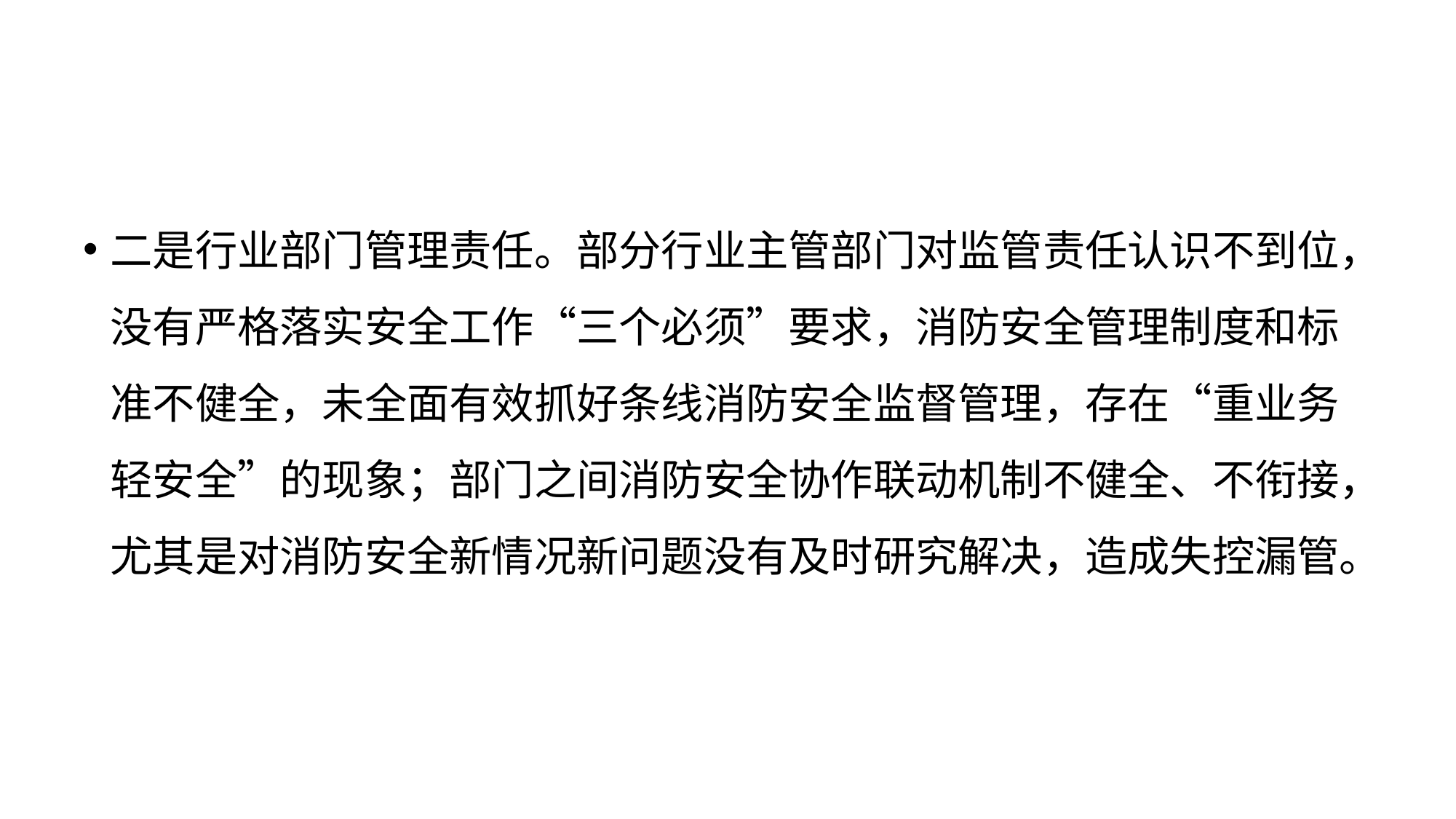

#
二是行业部门管理责任。部分行业主管部门对监管责任认识不到位，没有严格落实安全工作“三个必须”要求，消防安全管理制度和标准不健全，未全面有效抓好条线消防安全监督管理，存在“重业务轻安全”的现象；部门之间消防安全协作联动机制不健全、不衔接，尤其是对消防安全新情况新问题没有及时研究解决，造成失控漏管。